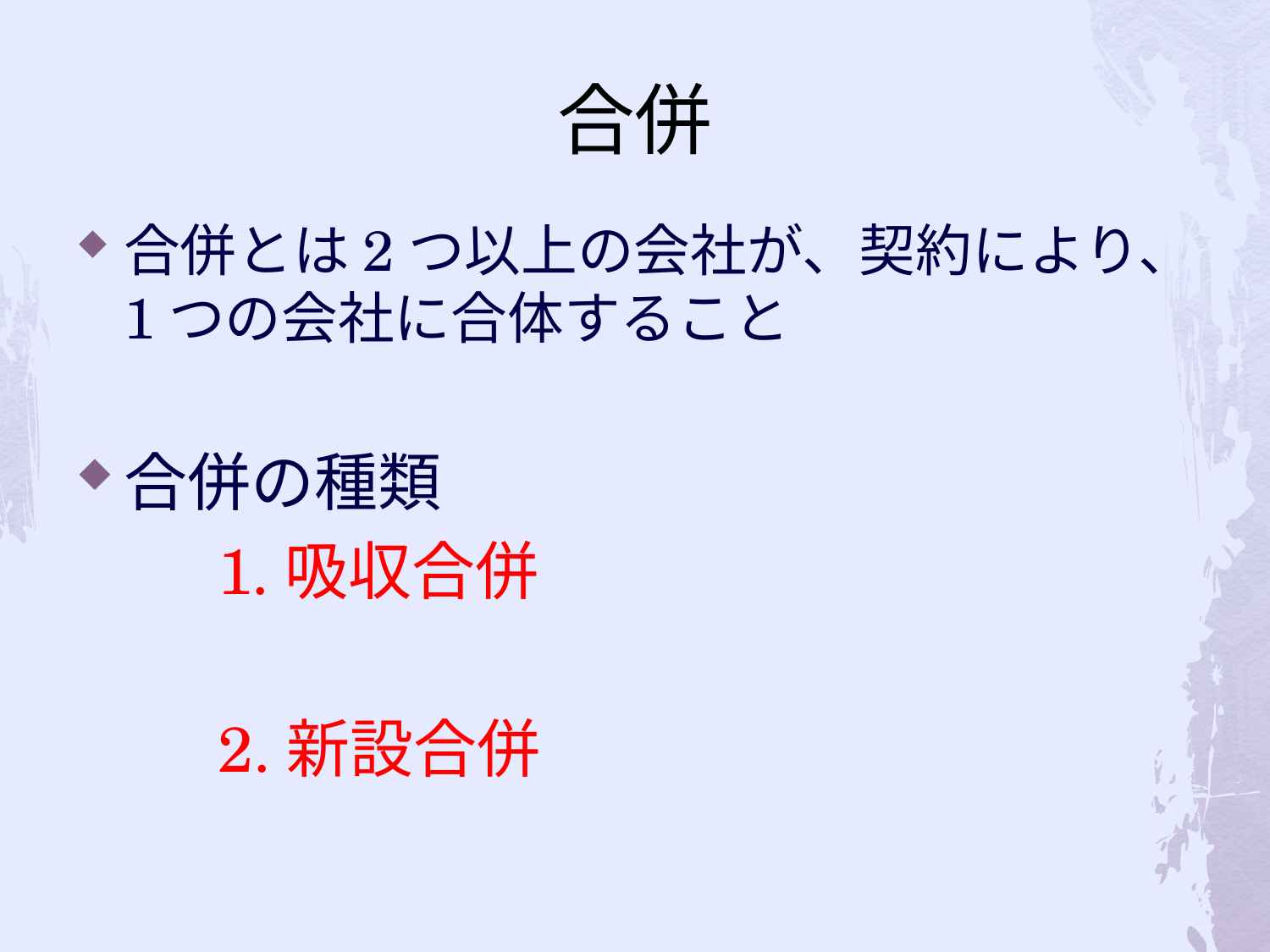

# 合併
合併とは2つ以上の会社が、契約により、1つの会社に合体すること

合併の種類
　　1.吸収合併

　　2.新設合併